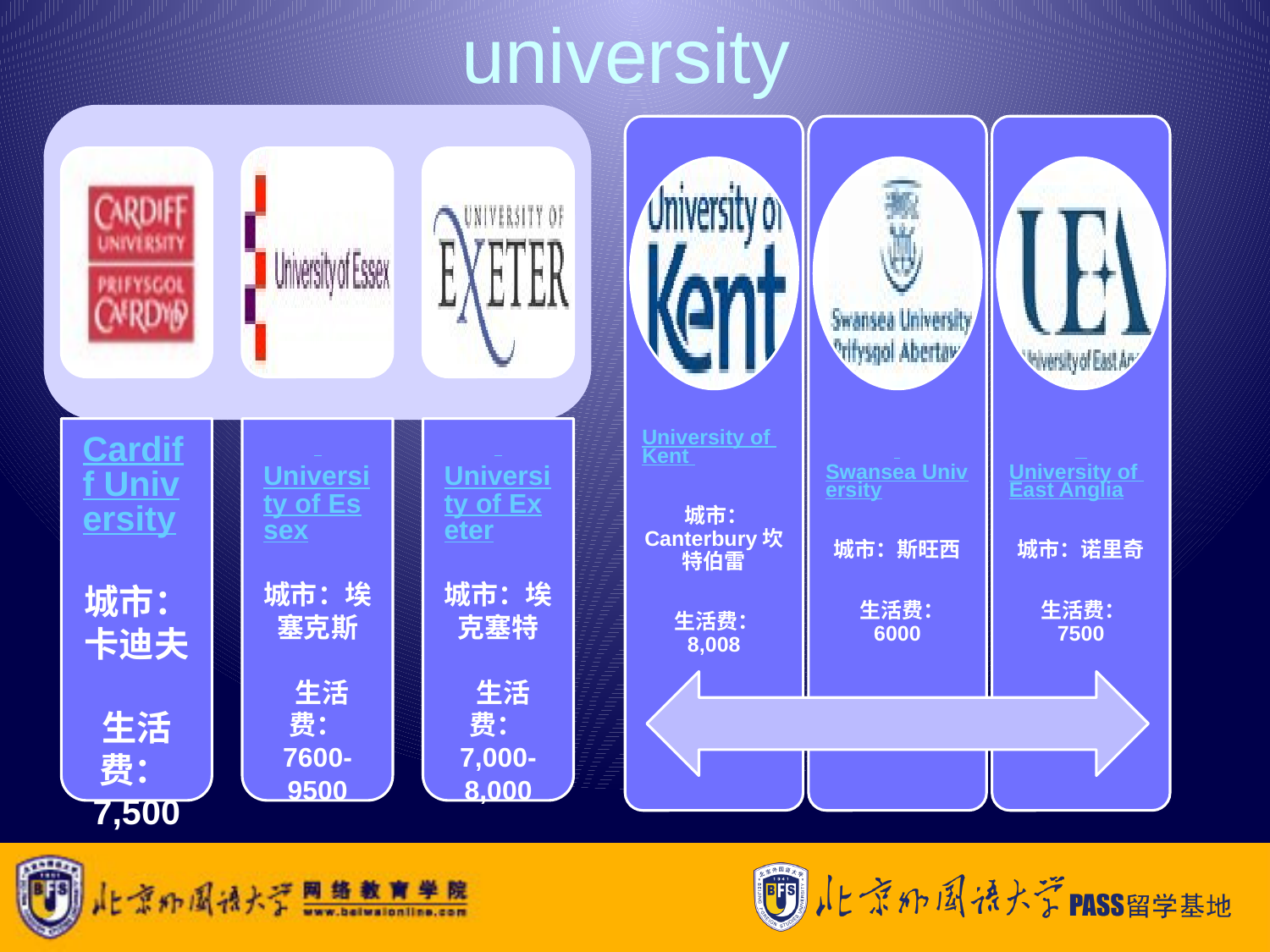

# university
Cardiff University
城市：
卡迪夫
生活费：7,500
 University of Essex
城市：埃塞克斯
 生活费：7600-9500
 University of Exeter
城市：埃克塞特
 生活费：7,000-8,000
University of Kent

 城市：Canterbury坎特伯雷

 生活费：8,008
 Swansea University

城市：斯旺西

  生活费：6000
  University of East Anglia

城市：诺里奇

 生活费：7500